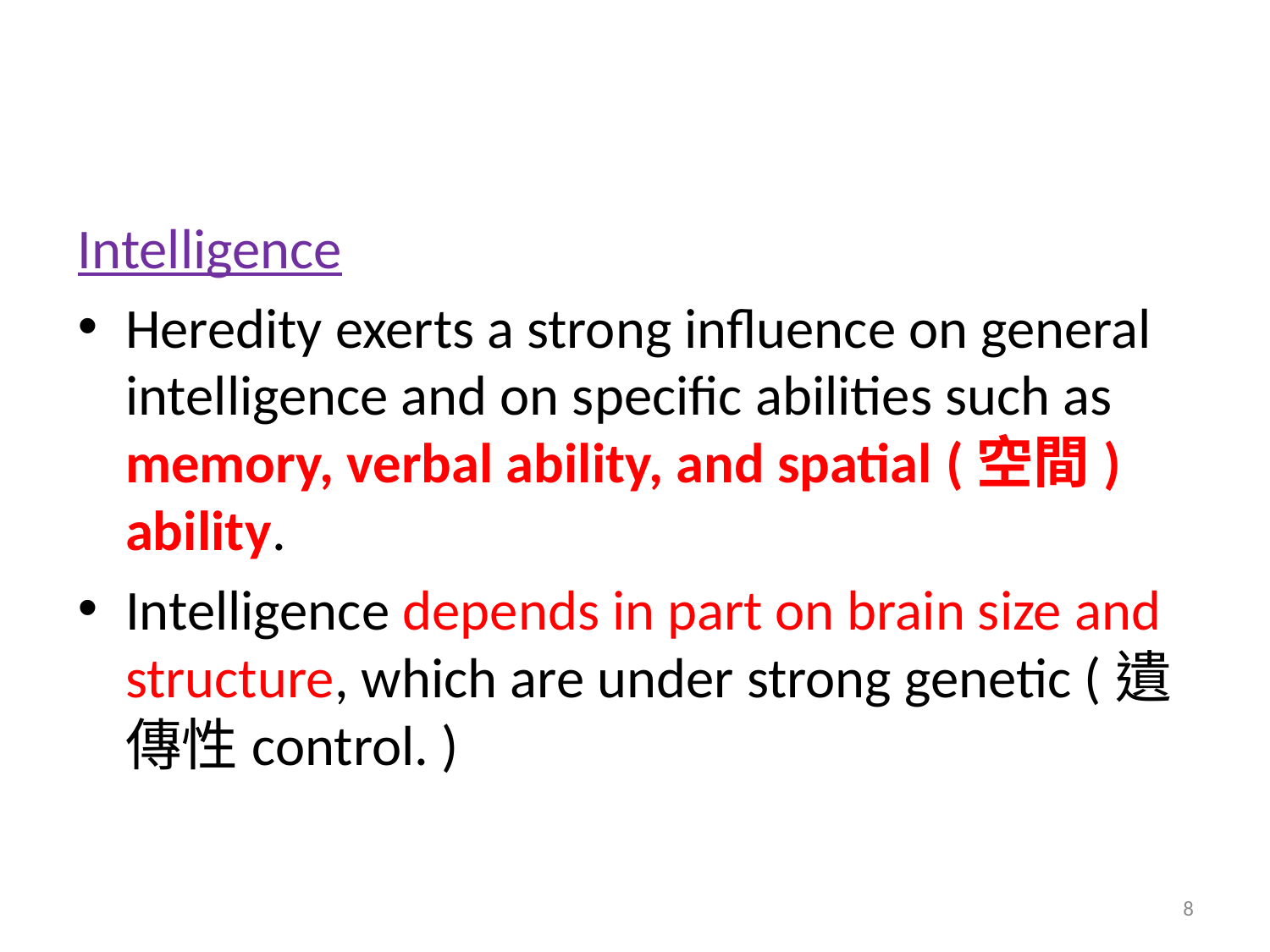

#
Intelligence
Heredity exerts a strong influence on general intelligence and on specific abilities such as memory, verbal ability, and spatial (空間) ability.
Intelligence depends in part on brain size and structure, which are under strong genetic (遺傳性control. )
8